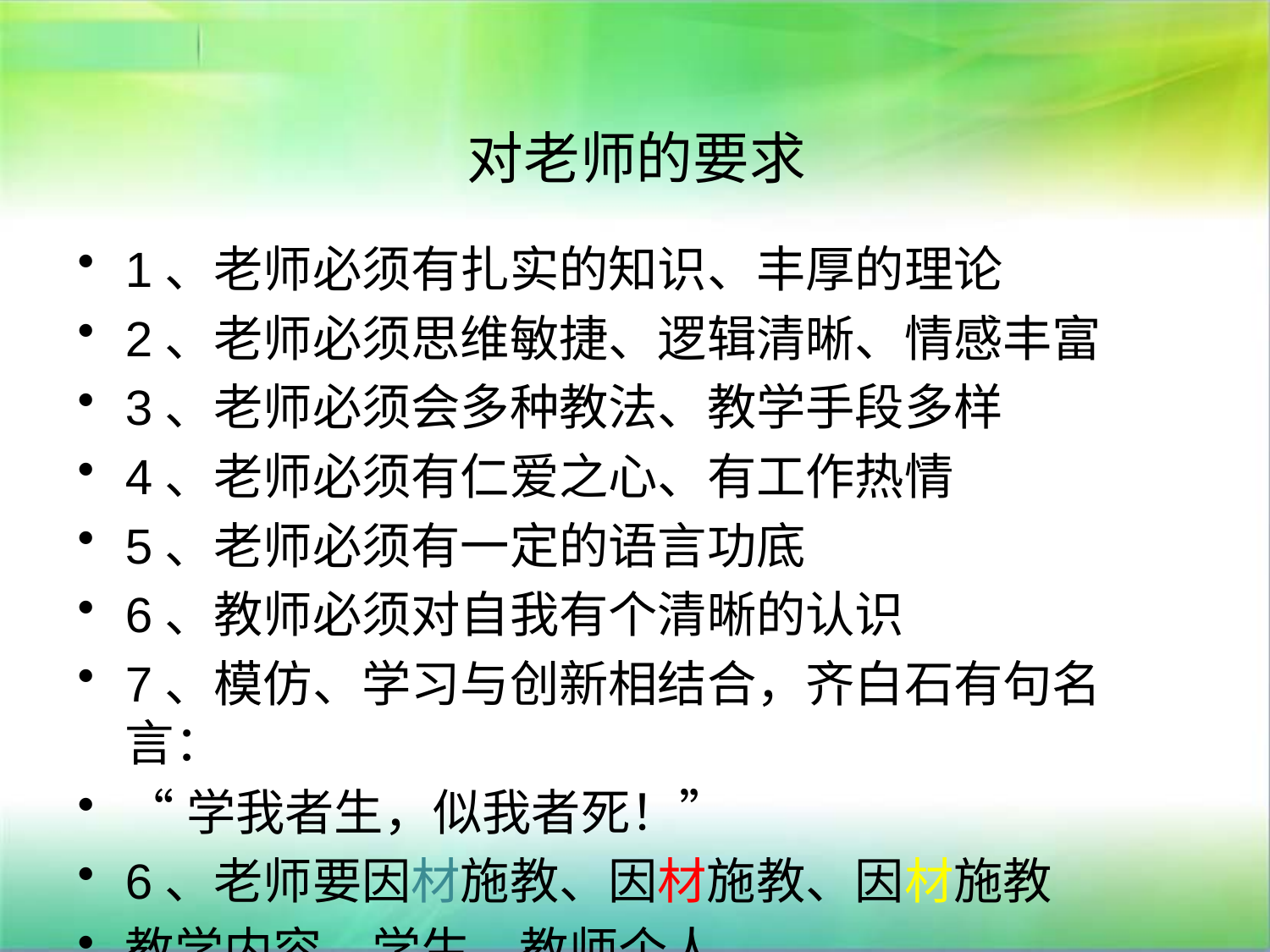

# 对老师的要求
1、老师必须有扎实的知识、丰厚的理论
2、老师必须思维敏捷、逻辑清晰、情感丰富
3、老师必须会多种教法、教学手段多样
4、老师必须有仁爱之心、有工作热情
5、老师必须有一定的语言功底
6、教师必须对自我有个清晰的认识
7、模仿、学习与创新相结合，齐白石有句名言：
“学我者生，似我者死！”
6、老师要因材施教、因材施教、因材施教
教学内容、学生、教师个人